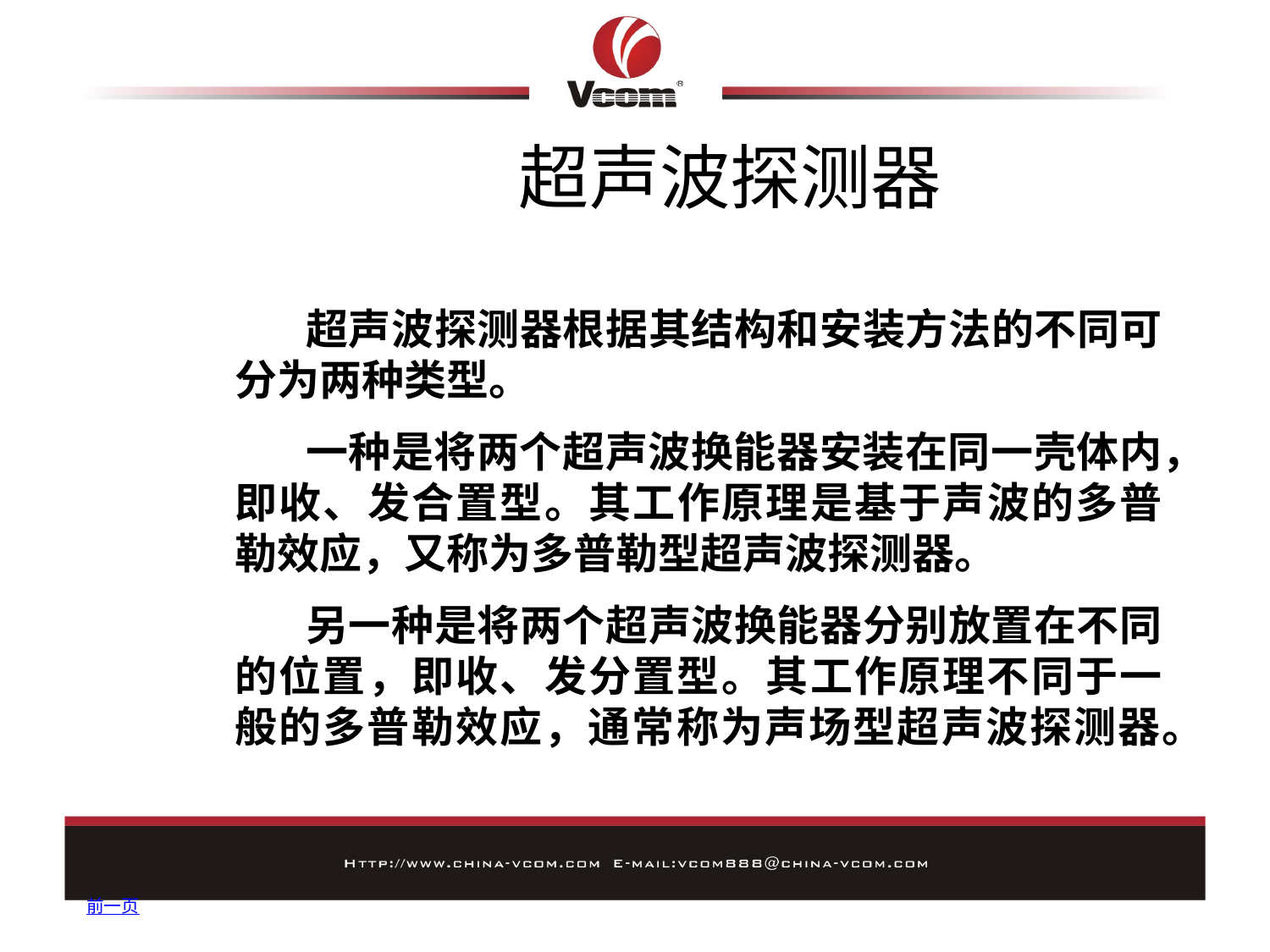

超声波探测器
      超声波探测器根据其结构和安装方法的不同可分为两种类型。
      一种是将两个超声波换能器安装在同一壳体内，即收、发合置型。其工作原理是基于声波的多普勒效应，又称为多普勒型超声波探测器。
      另一种是将两个超声波换能器分别放置在不同的位置，即收、发分置型。其工作原理不同于一般的多普勒效应，通常称为声场型超声波探测器。
前一页